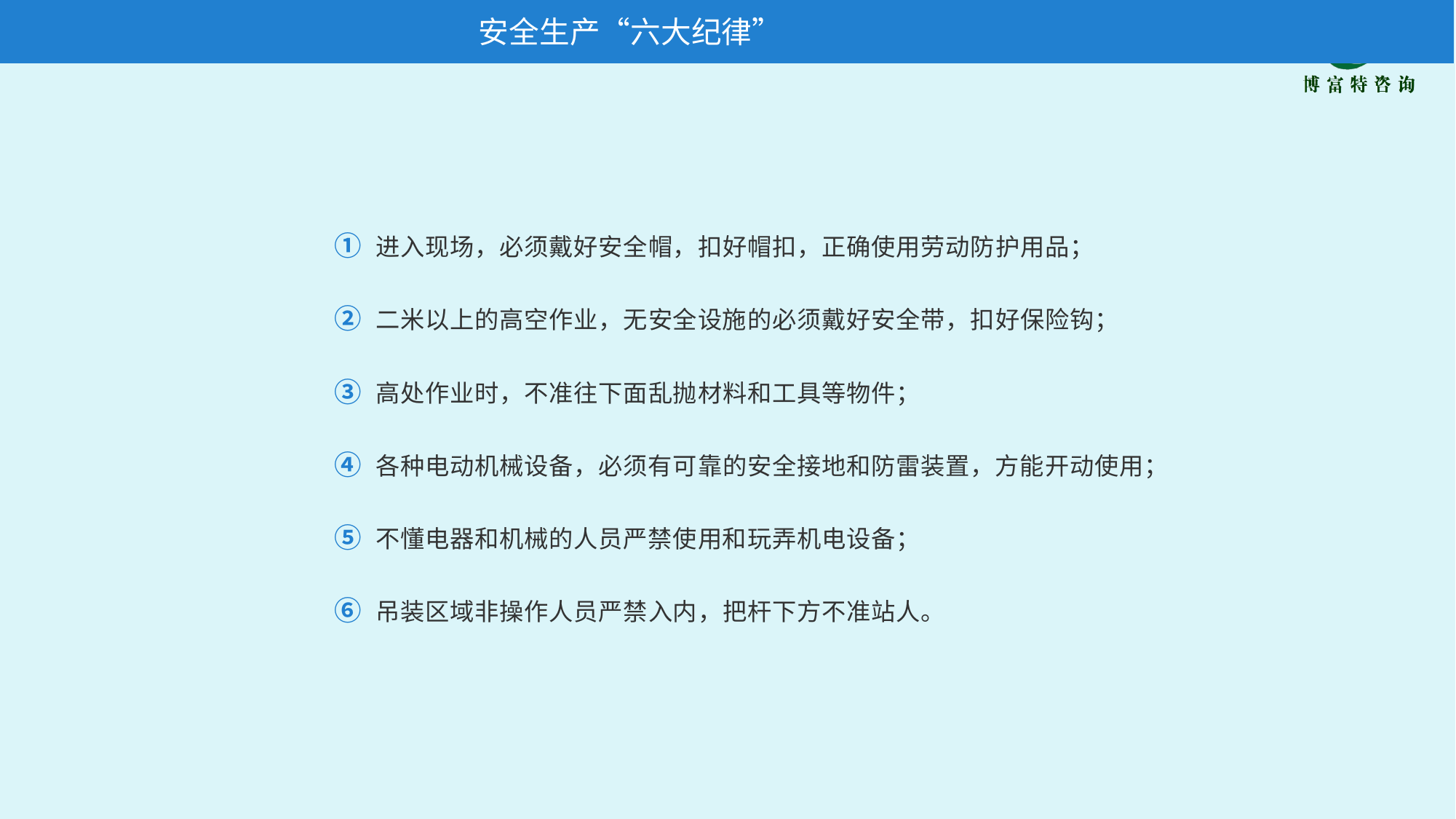

安全生产“六大纪律”
① 进入现场，必须戴好安全帽，扣好帽扣，正确使用劳动防护用品；

② 二米以上的高空作业，无安全设施的必须戴好安全带，扣好保险钩；

③ 高处作业时，不准往下面乱抛材料和工具等物件；

④ 各种电动机械设备，必须有可靠的安全接地和防雷装置，方能开动使用；

⑤ 不懂电器和机械的人员严禁使用和玩弄机电设备；

⑥ 吊装区域非操作人员严禁入内，把杆下方不准站人。